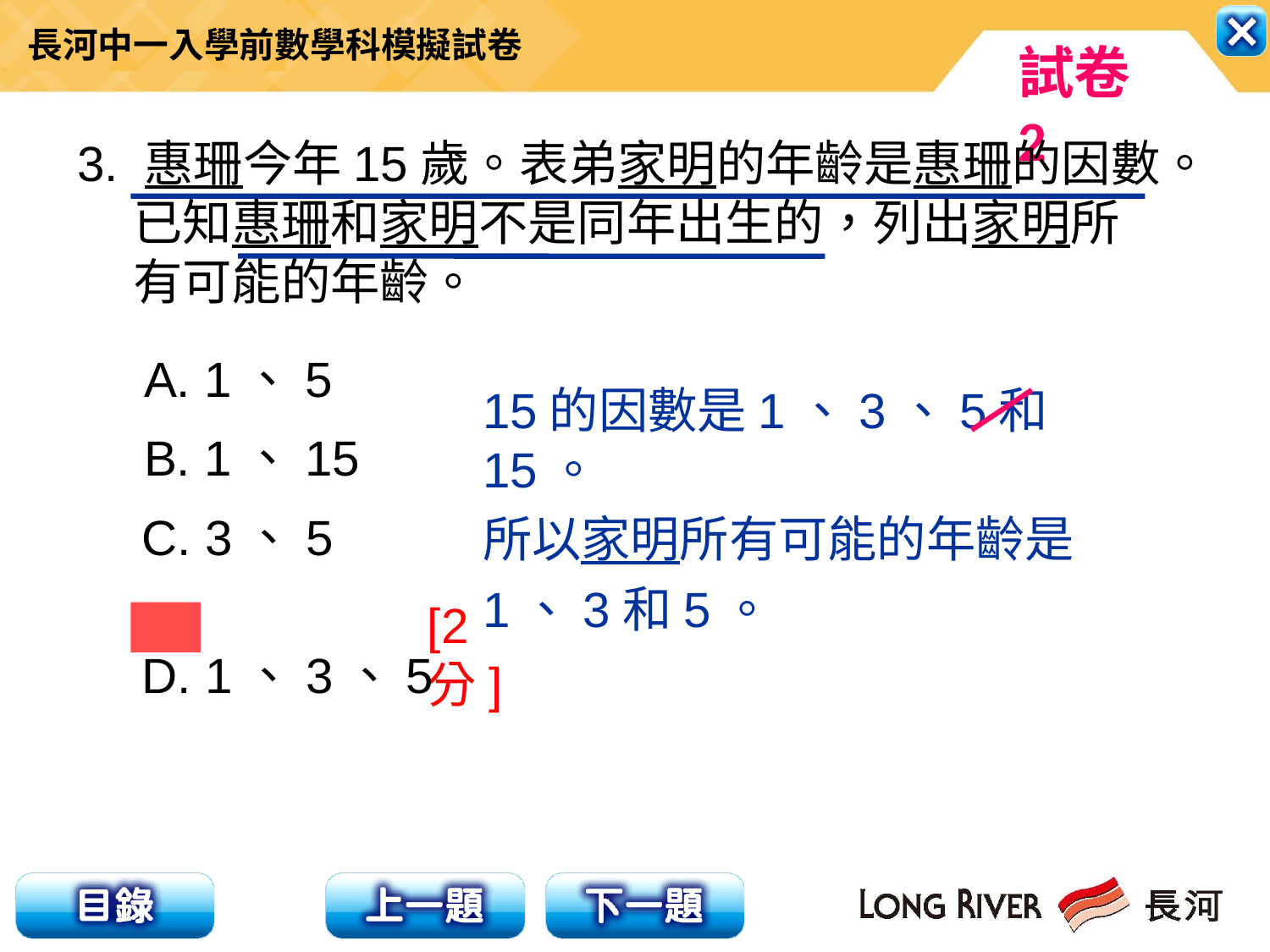

3. 惠珊今年15歲。表弟家明的年齡是惠珊的因數。
    已知惠珊和家明不是同年出生的，列出家明所
    有可能的年齡。

 A. 1、5
 B. 1、15
 C. 3、5
 D. 1、3、5
15的因數是1、3、5和15。
所以家明所有可能的年齡是
1、3和5。
[2分]